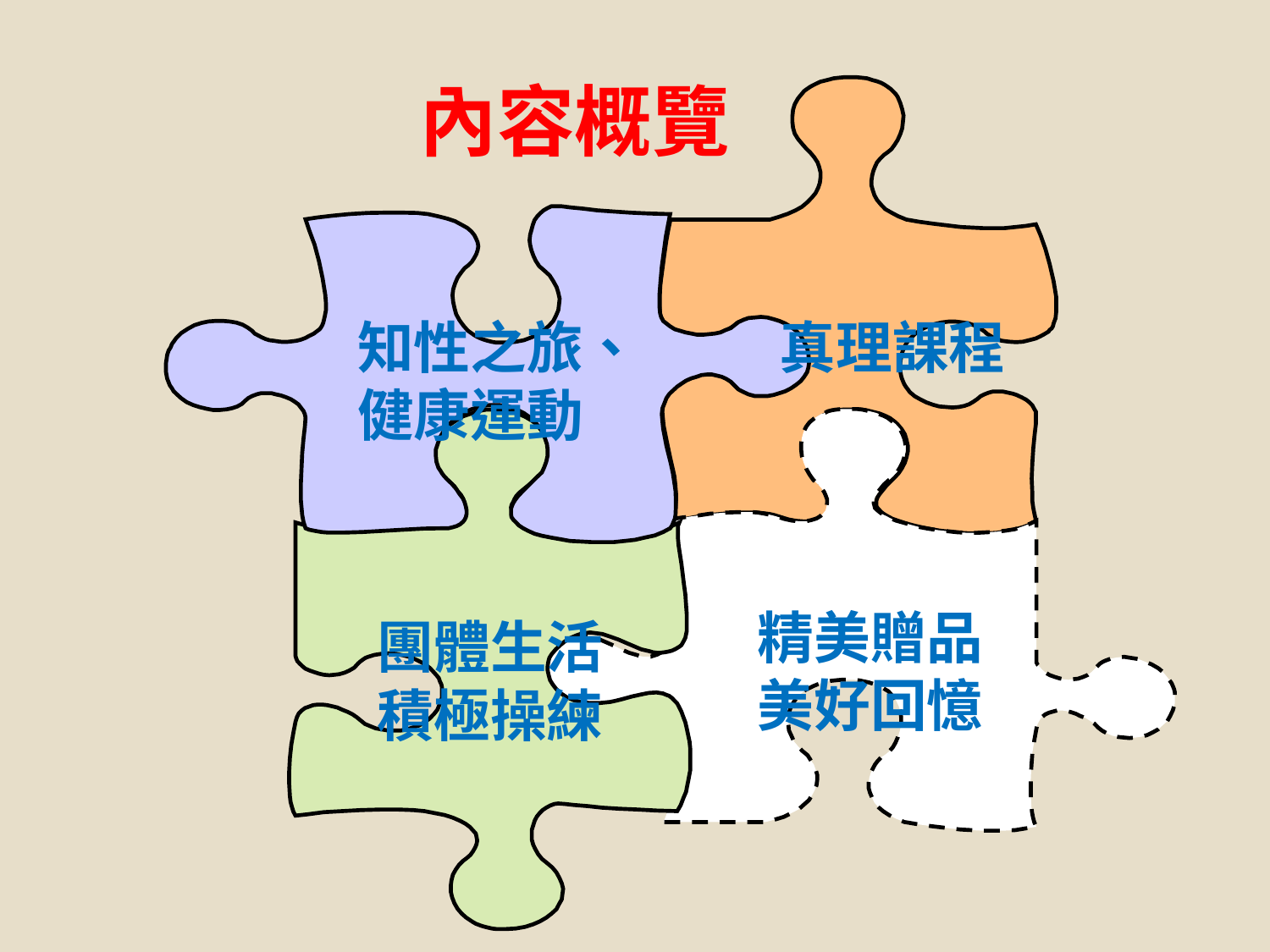

# 內容概覽

知性之旅、健康運動
真理課程

精美贈品
美好回憶
團體生活
積極操練